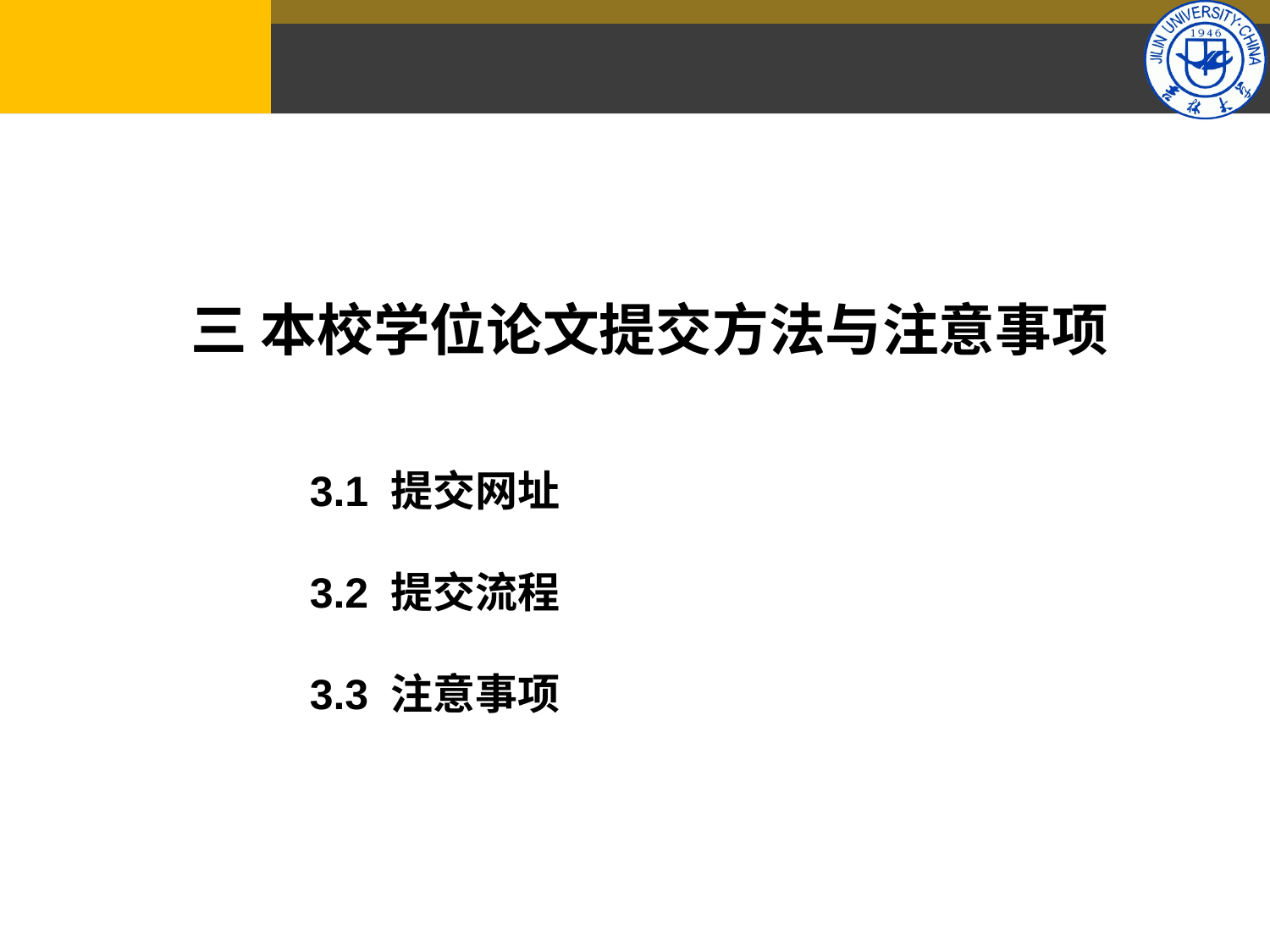

#
三 本校学位论文提交方法与注意事项

          3.1 提交网址

          3.2 提交流程

          3.3 注意事项